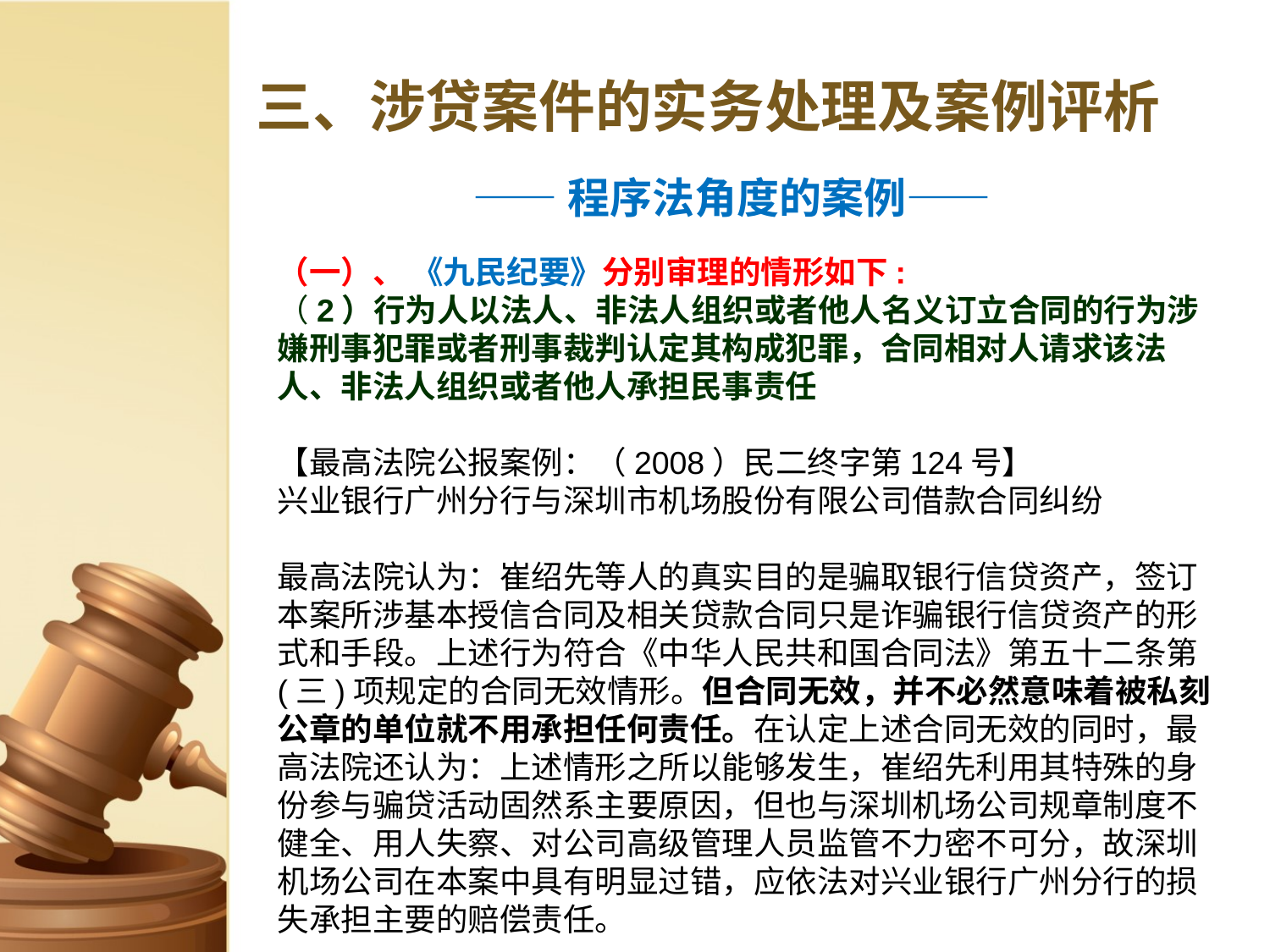

# 三、涉贷案件的实务处理及案例评析
——程序法角度的案例——
（一）、 《九民纪要》分别审理的情形如下:
（2）行为人以法人、非法人组织或者他人名义订立合同的行为涉嫌刑事犯罪或者刑事裁判认定其构成犯罪，合同相对人请求该法人、非法人组织或者他人承担民事责任

【最高法院公报案例：（2008）民二终字第124号】
兴业银行广州分行与深圳市机场股份有限公司借款合同纠纷

最高法院认为：崔绍先等人的真实目的是骗取银行信贷资产，签订本案所涉基本授信合同及相关贷款合同只是诈骗银行信贷资产的形式和手段。上述行为符合《中华人民共和国合同法》第五十二条第 (三)项规定的合同无效情形。但合同无效，并不必然意味着被私刻公章的单位就不用承担任何责任。在认定上述合同无效的同时，最高法院还认为：上述情形之所以能够发生，崔绍先利用其特殊的身份参与骗贷活动固然系主要原因，但也与深圳机场公司规章制度不健全、用人失察、对公司高级管理人员监管不力密不可分，故深圳机场公司在本案中具有明显过错，应依法对兴业银行广州分行的损失承担主要的赔偿责任。